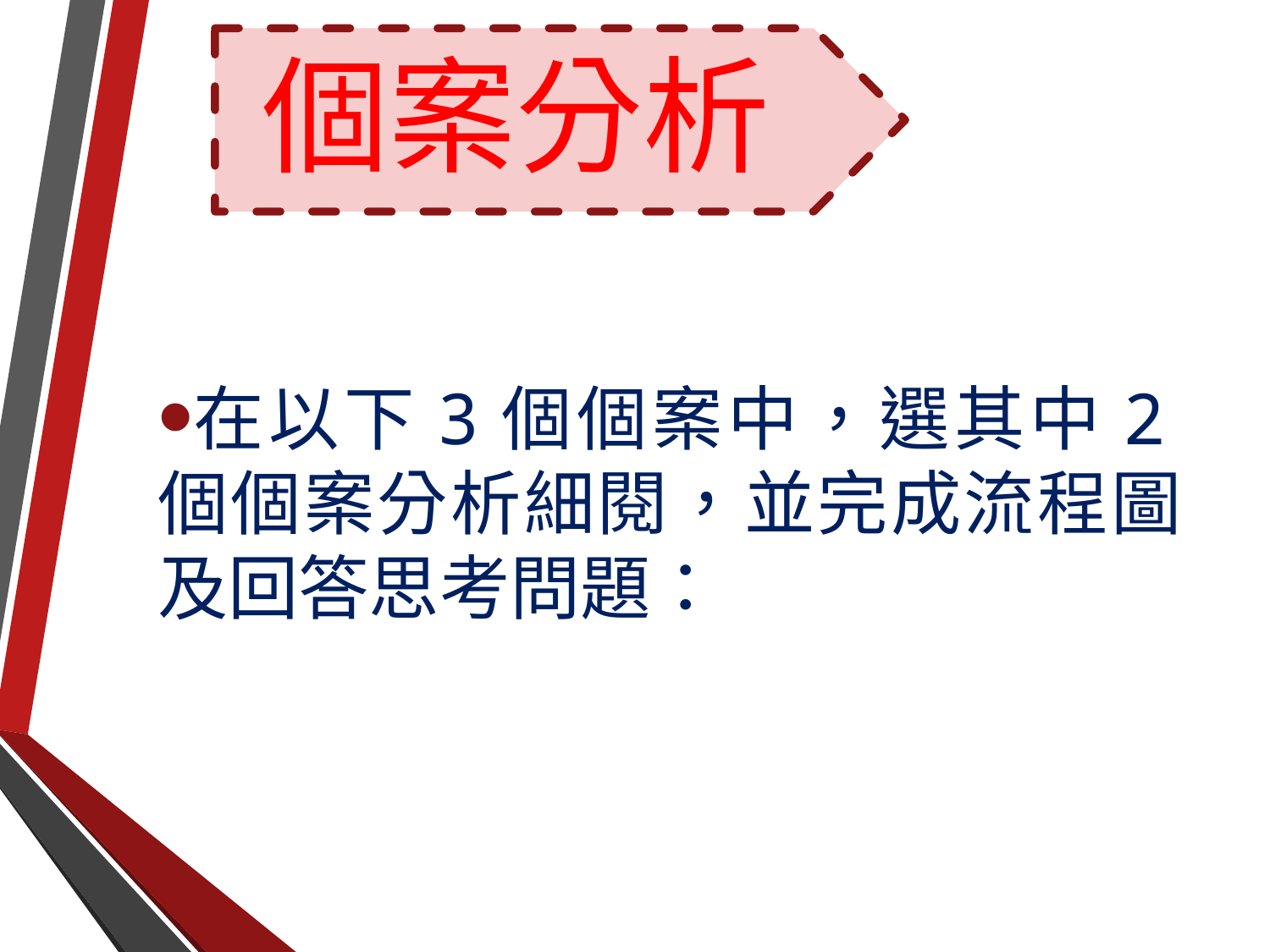

# 個案分析

在以下3個個案中，選其中2個個案分析細閱，並完成流程圖及回答思考問題：